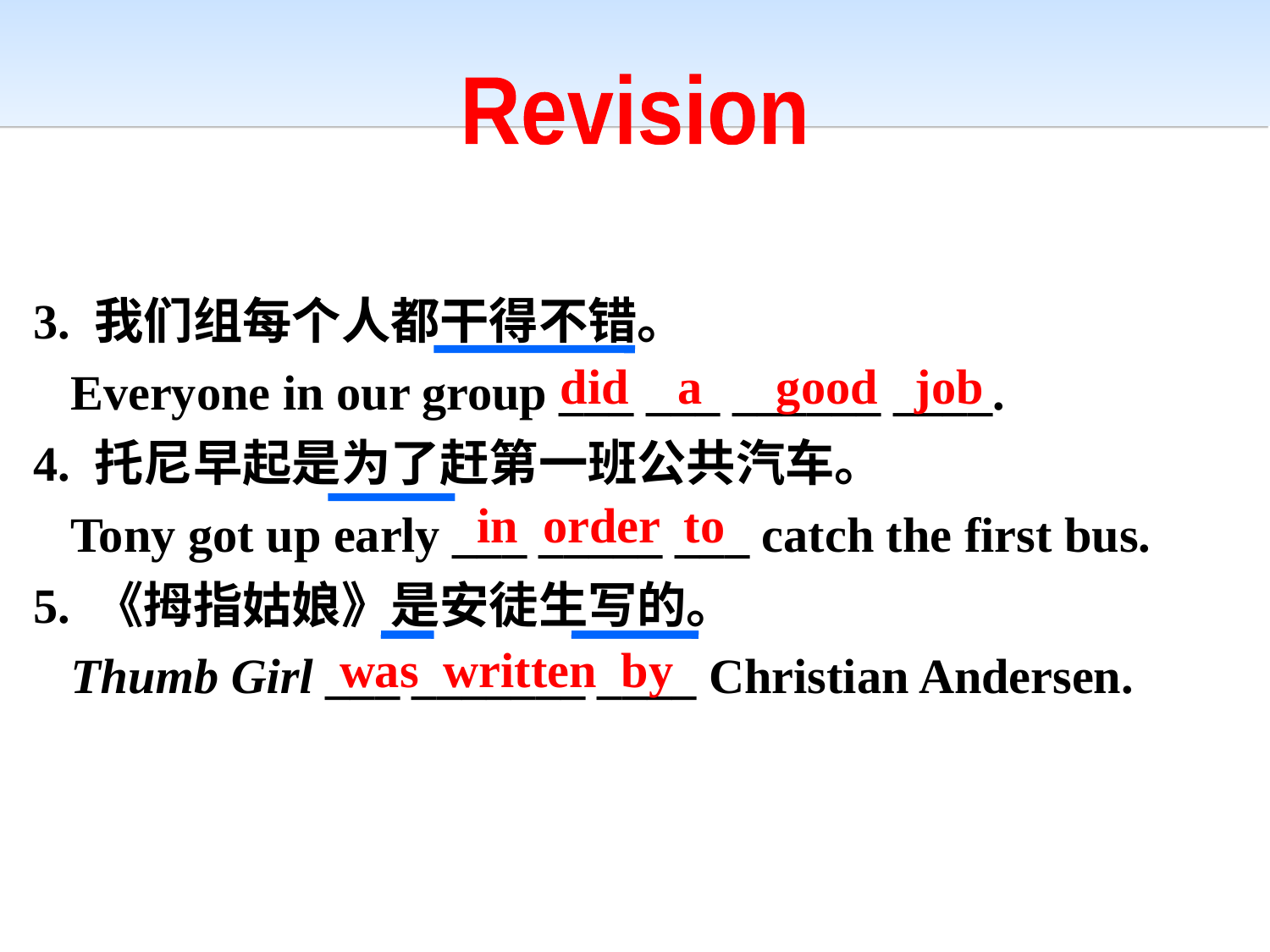

Revision
3. 我们组每个人都干得不错。
   Everyone in our group ___ ___ ______ ____.
4. 托尼早起是为了赶第一班公共汽车。
   Tony got up early ___ _____ ___ catch the first bus.
5. 《拇指姑娘》是安徒生写的。
   Thumb Girl ___ _______ ____ Christian Andersen.
did    a      good   job

in  order  to

was  written  by